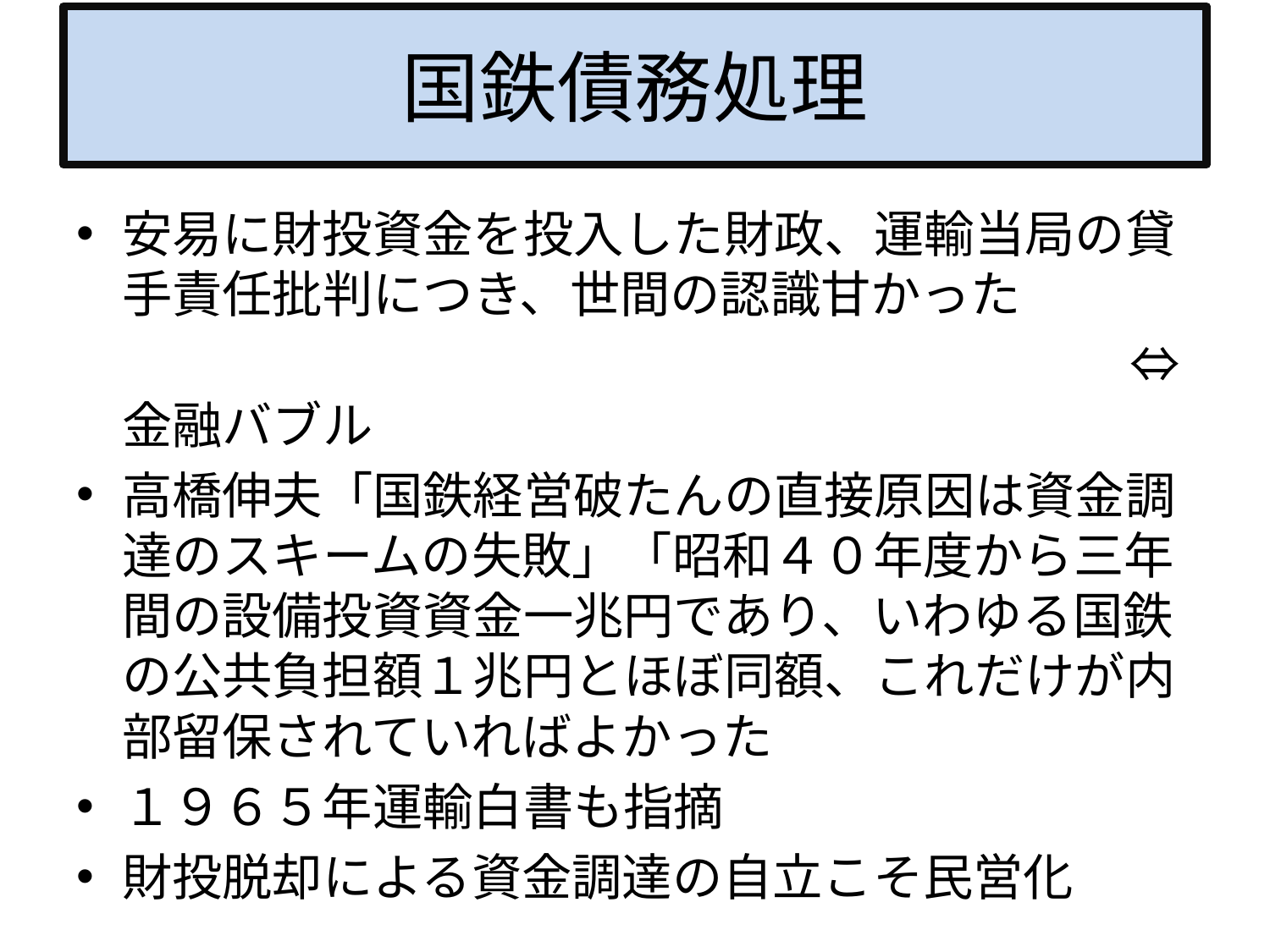

# 国鉄債務処理
安易に財投資金を投入した財政、運輸当局の貸手責任批判につき、世間の認識甘かった
　　　　　　　　　　　　　　　　　　　　　⇔金融バブル
高橋伸夫「国鉄経営破たんの直接原因は資金調達のスキームの失敗」「昭和４０年度から三年間の設備投資資金一兆円であり、いわゆる国鉄の公共負担額１兆円とほぼ同額、これだけが内部留保されていればよかった
１９６５年運輸白書も指摘
財投脱却による資金調達の自立こそ民営化